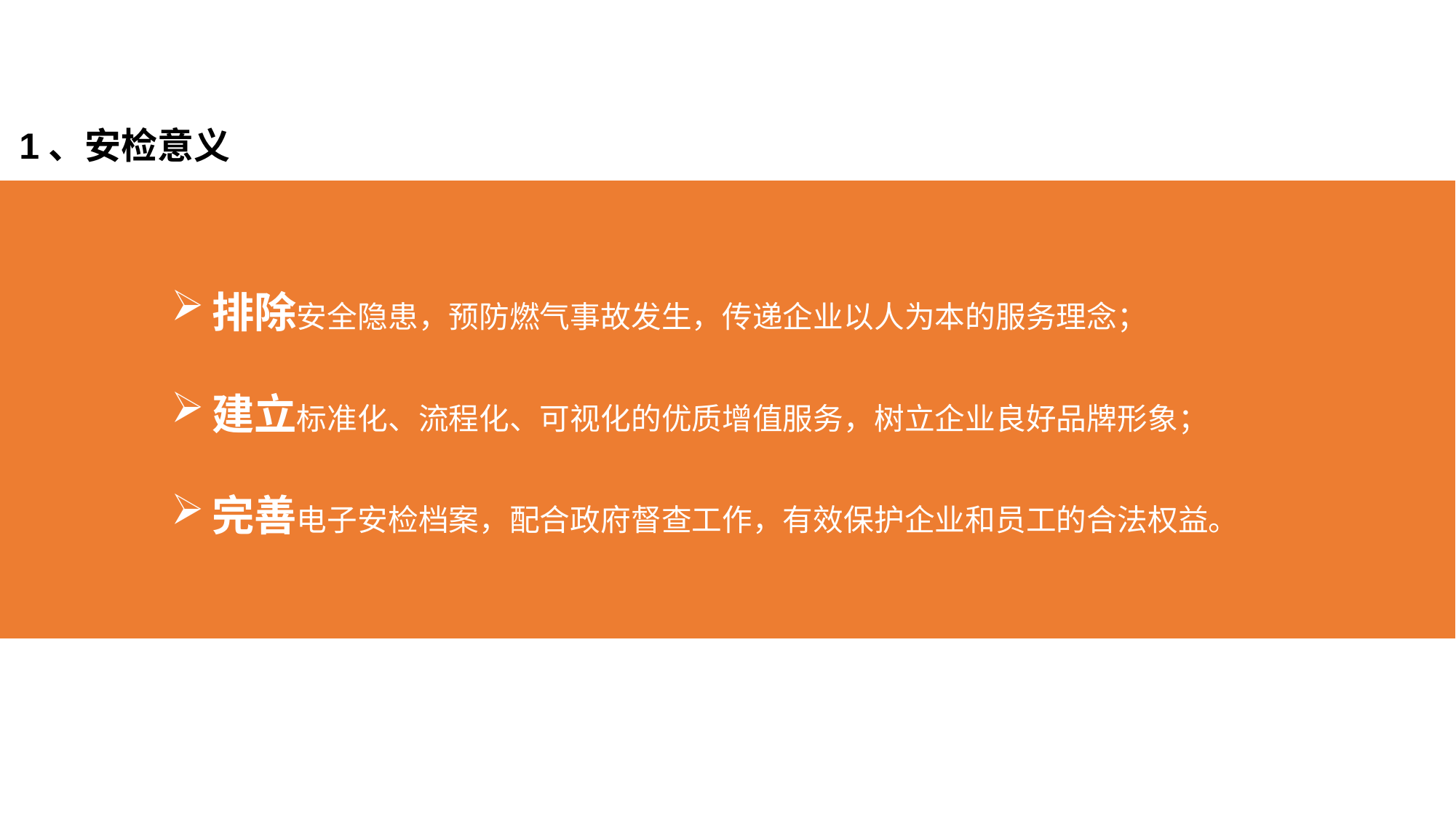

1、安检意义

排除安全隐患，预防燃气事故发生，传递企业以人为本的服务理念；
建立标准化、流程化、可视化的优质增值服务，树立企业良好品牌形象；
完善电子安检档案，配合政府督查工作，有效保护企业和员工的合法权益。
3